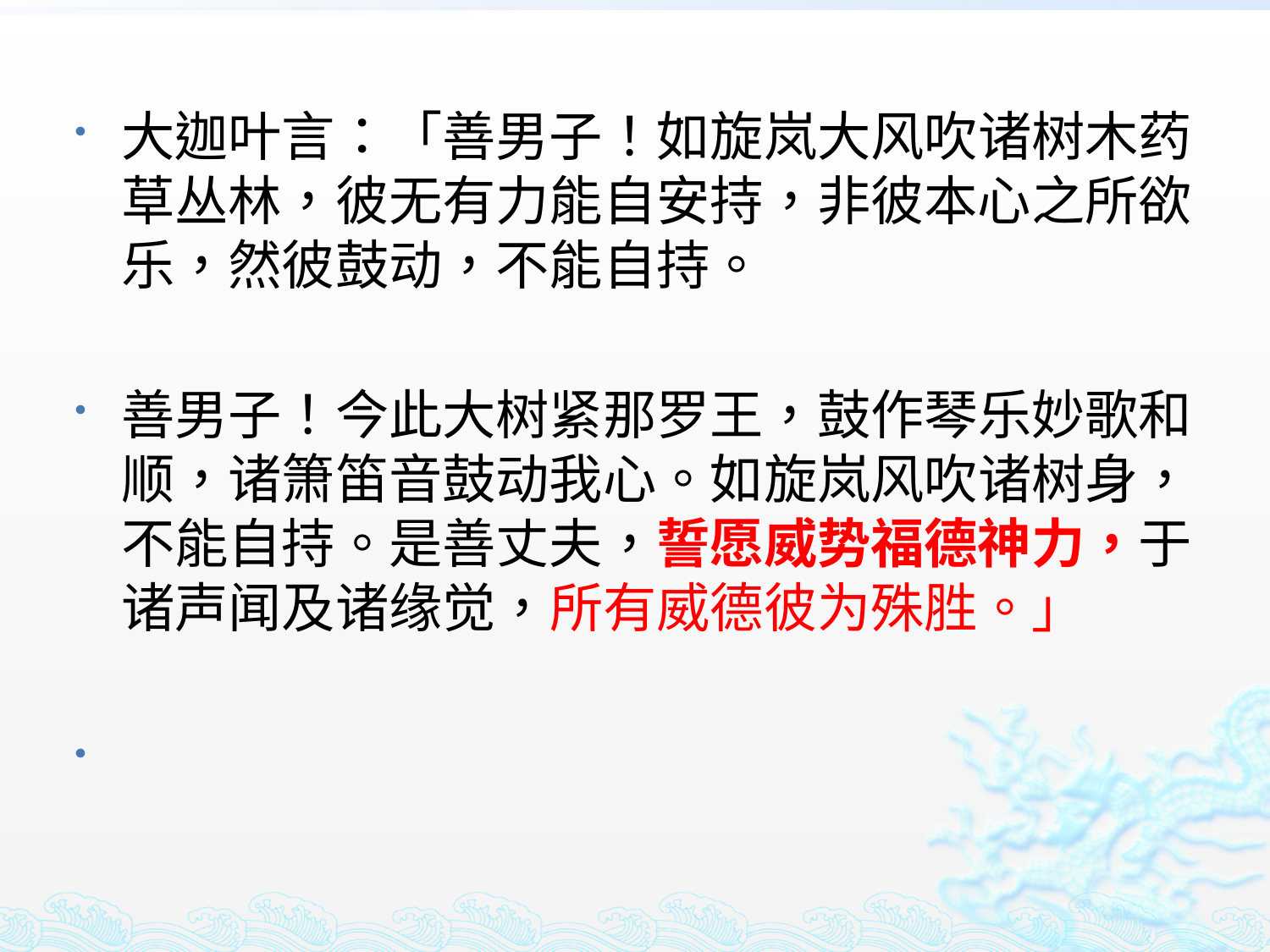

大迦叶言：「善男子！如旋岚大风吹诸树木药草丛林，彼无有力能自安持，非彼本心之所欲乐，然彼鼓动，不能自持。

善男子！今此大树紧那罗王，鼓作琴乐妙歌和顺，诸箫笛音鼓动我心。如旋岚风吹诸树身，不能自持。是善丈夫，誓愿威势福德神力，于诸声闻及诸缘觉，所有威德彼为殊胜。」